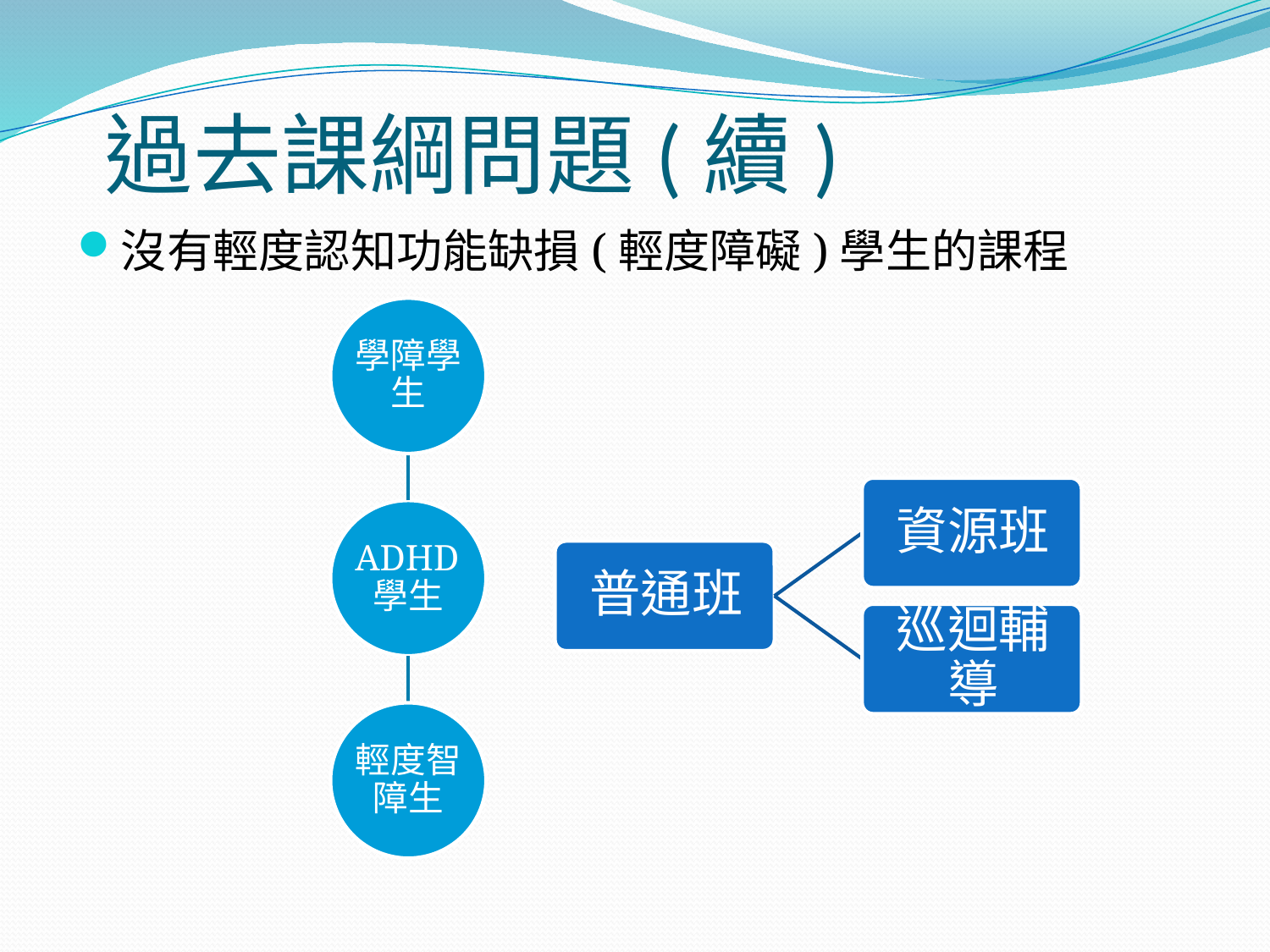

# 過去課綱問題(續)
沒有輕度認知功能缺損(輕度障礙)學生的課程

ADHD學生

學障學生

輕度智障生
普通班

資源班

巡迴輔導